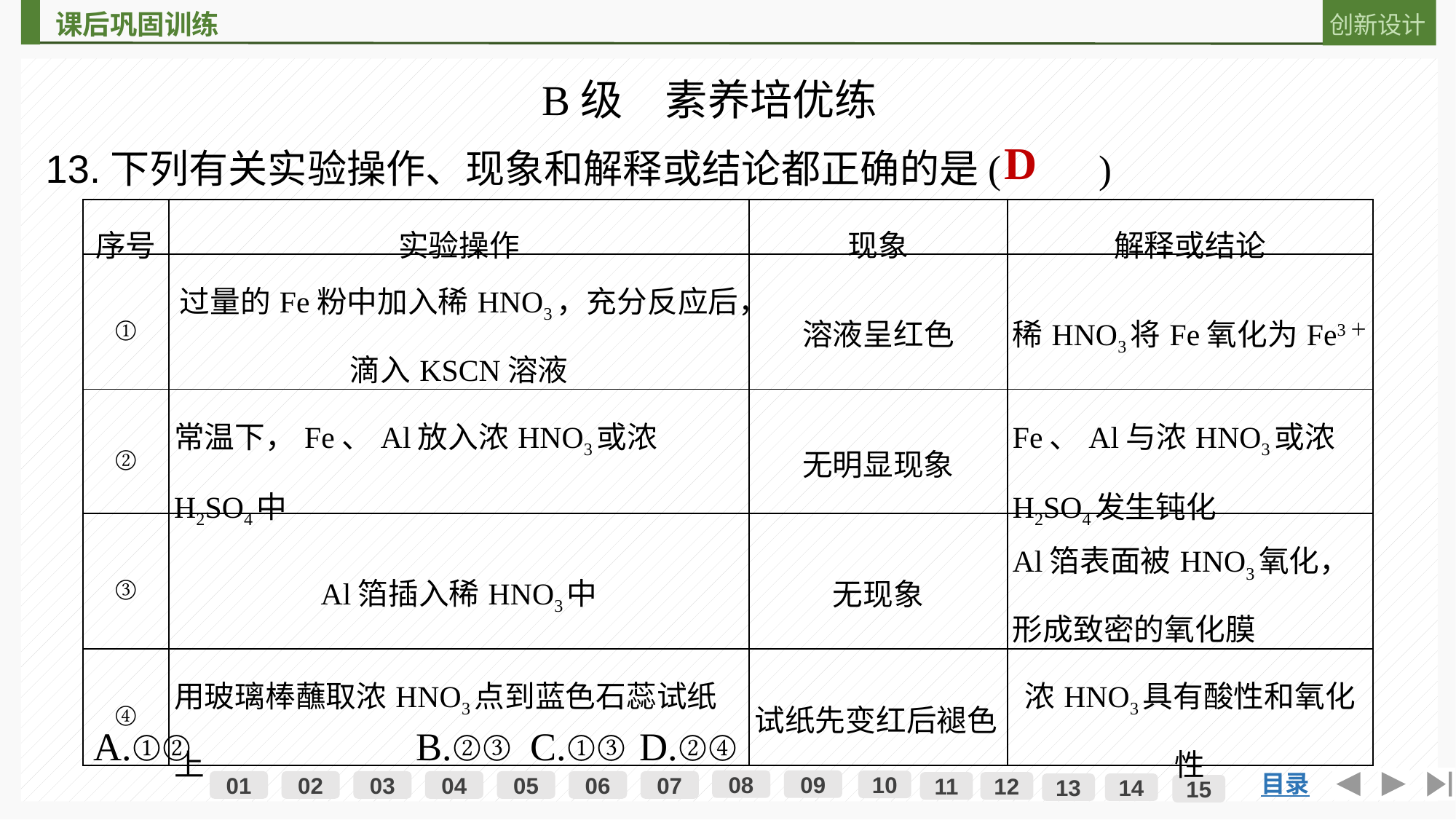

B级　素养培优练
13.下列有关实验操作、现象和解释或结论都正确的是(　　)
D
| 序号 | 实验操作 | 现象 | 解释或结论 |
| --- | --- | --- | --- |
| ① | 过量的Fe粉中加入稀HNO3，充分反应后，滴入KSCN溶液 | 溶液呈红色 | 稀HNO3将Fe氧化为Fe3＋ |
| ② | 常温下，Fe、Al放入浓HNO3或浓H2SO4中 | 无明显现象 | Fe、Al与浓HNO3或浓H2SO4发生钝化 |
| ③ | Al箔插入稀HNO3中 | 无现象 | Al箔表面被HNO3氧化，形成致密的氧化膜 |
| ④ | 用玻璃棒蘸取浓HNO3点到蓝色石蕊试纸上 | 试纸先变红后褪色 | 浓HNO3具有酸性和氧化性 |
A.①②	B.②③	C.①③	D.②④